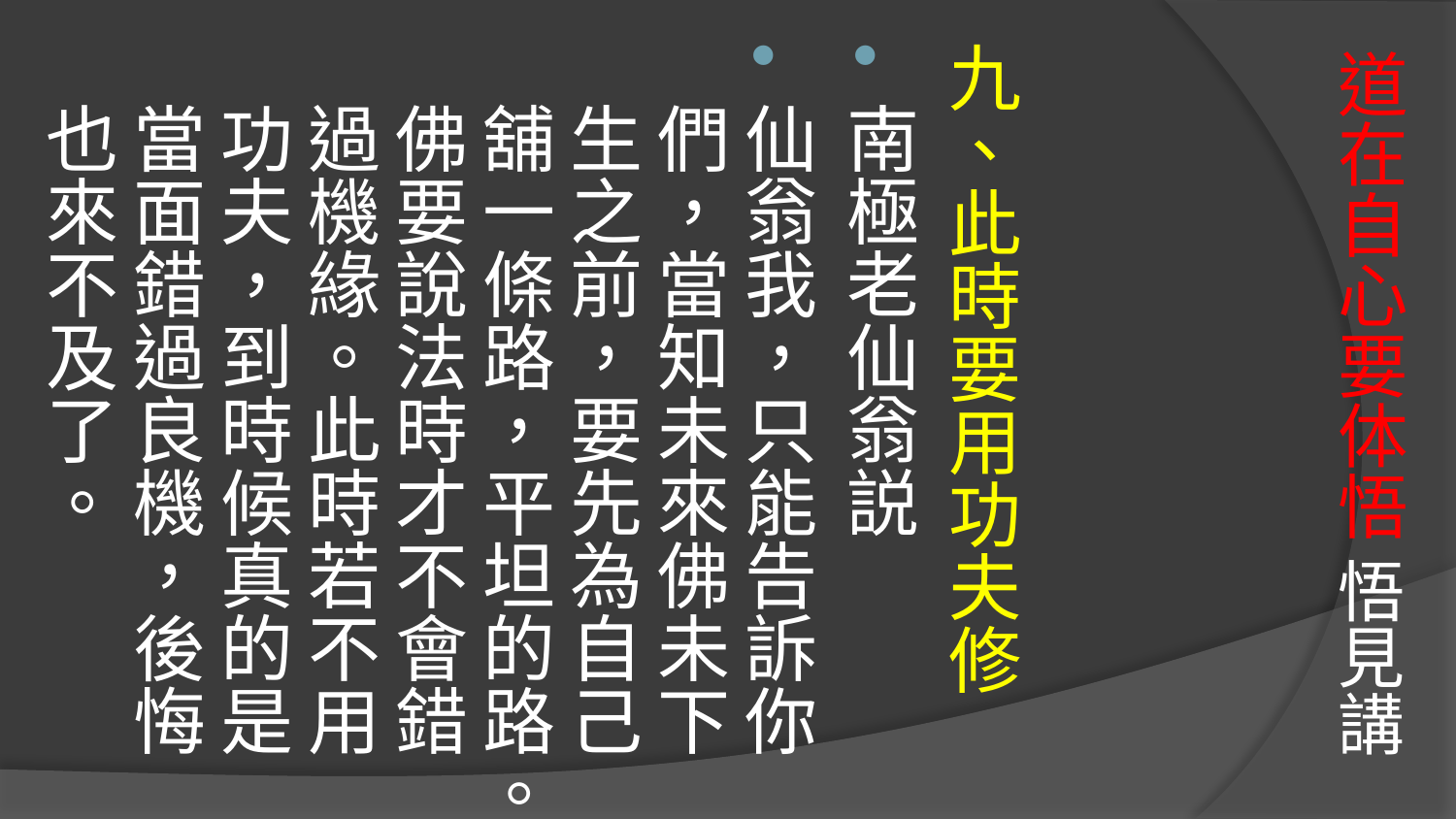

# 道在自心要体悟 悟見講
九、此時要用功夫修
南極老仙翁説
仙翁我，只能告訴你們，當知未來佛未下生之前，要先為自己舖一條路，平坦的路。佛要說法時才不會錯過機緣。此時若不用功夫，到時候真的是當面錯過良機，後悔也來不及了。